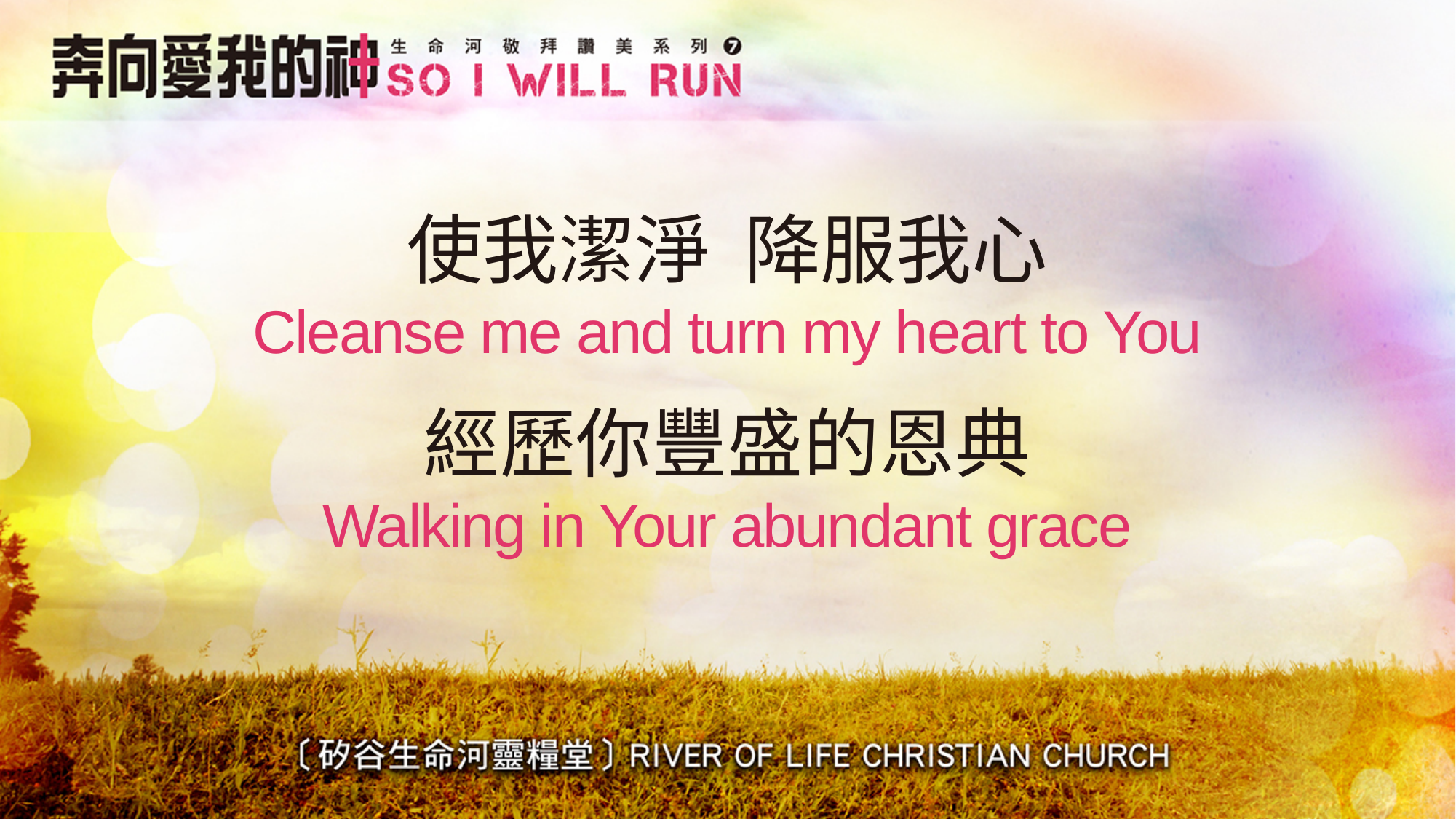

# 使我潔淨  降服我心 Cleanse me and turn my heart to You
經歷你豐盛的恩典
Walking in Your abundant grace